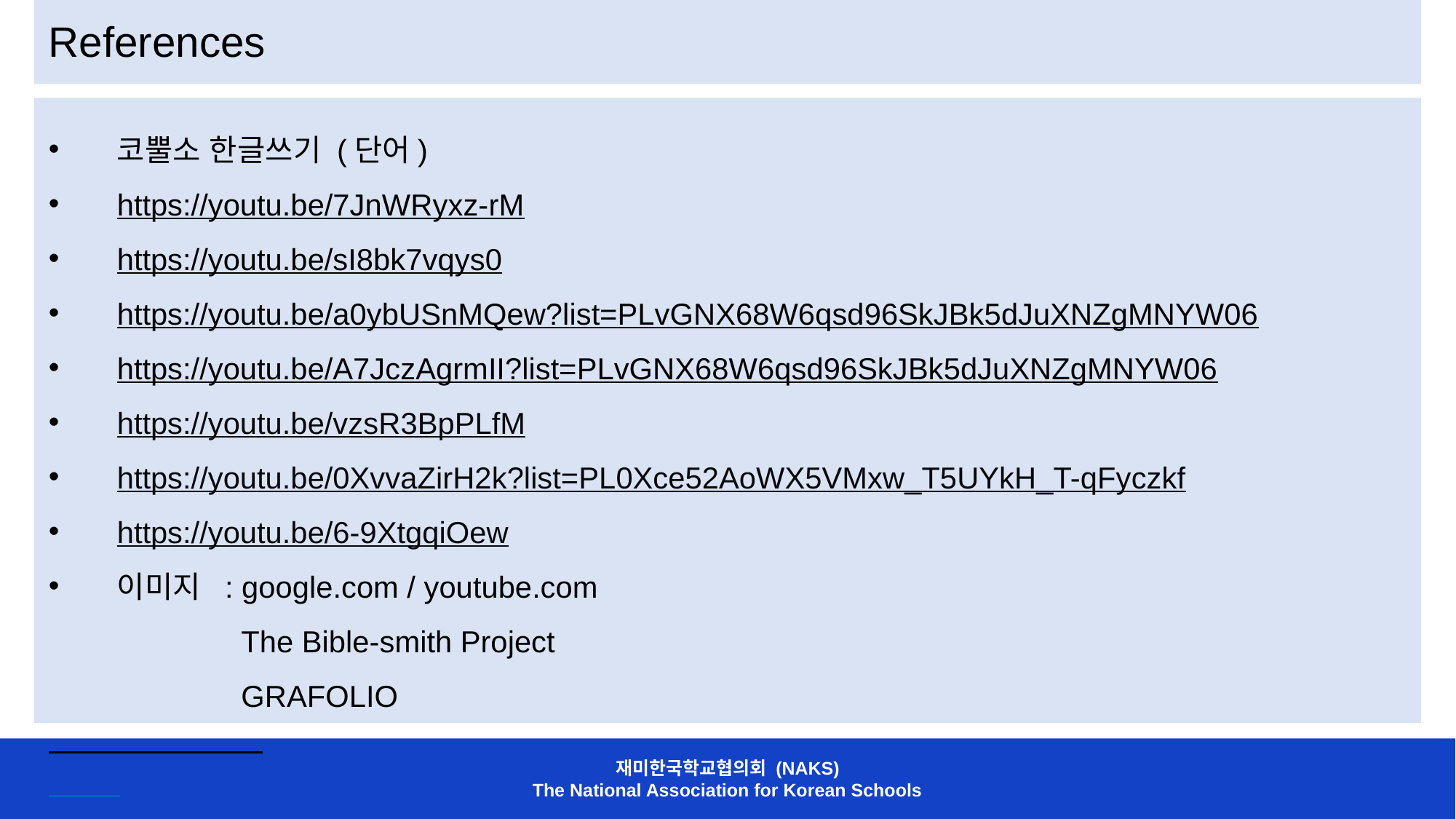

References
코뿔소 한글쓰기 (단어)
https://youtu.be/7JnWRyxz-rM
https://youtu.be/sI8bk7vqys0
https://youtu.be/a0ybUSnMQew?list=PLvGNX68W6qsd96SkJBk5dJuXNZgMNYW06
https://youtu.be/A7JczAgrmII?list=PLvGNX68W6qsd96SkJBk5dJuXNZgMNYW06
https://youtu.be/vzsR3BpPLfM
https://youtu.be/0XvvaZirH2k?list=PL0Xce52AoWX5VMxw_T5UYkH_T-qFyczkf
https://youtu.be/6-9XtgqiOew
이미지  : google.com / youtube.com
                       The Bible-smith Project
                       GRAFOLIO

재미한국학교협의회 (NAKS)
The National Association for Korean Schools